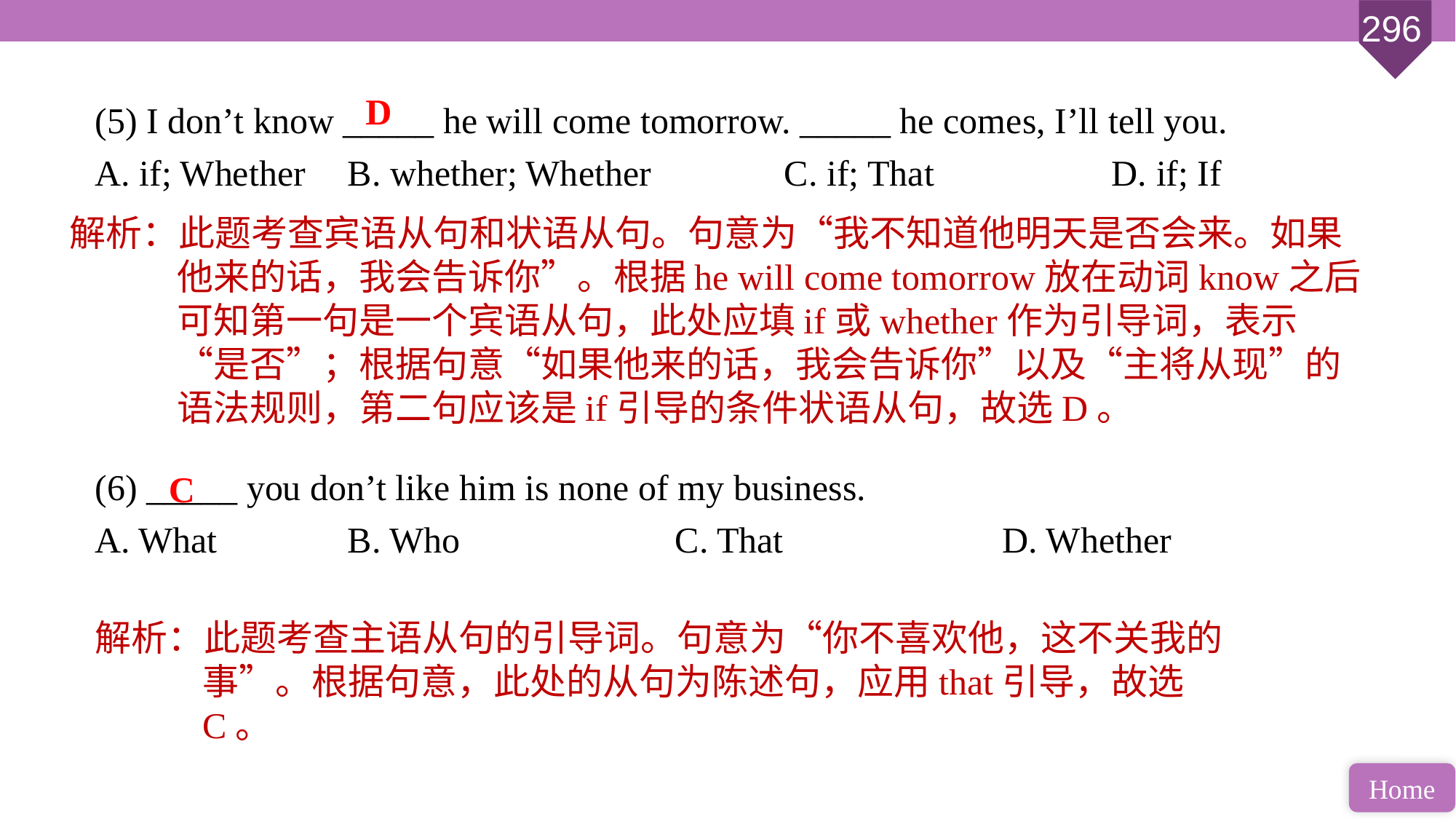

(5) I don’t know _____ he will come tomorrow. _____ he comes, I’ll tell you.
A. if; Whether 	B. whether; Whether 		C. if; That 		D. if; If

(6) _____ you don’t like him is none of my business.
A. What 		B. Who 		C. That 		D. Whether
D
解析：此题考查宾语从句和状语从句。句意为“我不知道他明天是否会来。如果他来的话，我会告诉你”。根据he will come tomorrow放在动词know之后可知第一句是一个宾语从句，此处应填if或whether作为引导词，表示“是否”；根据句意“如果他来的话，我会告诉你”以及“主将从现”的语法规则，第二句应该是if引导的条件状语从句，故选D。
C
解析：此题考查主语从句的引导词。句意为“你不喜欢他，这不关我的事”。根据句意，此处的从句为陈述句，应用that引导，故选C。